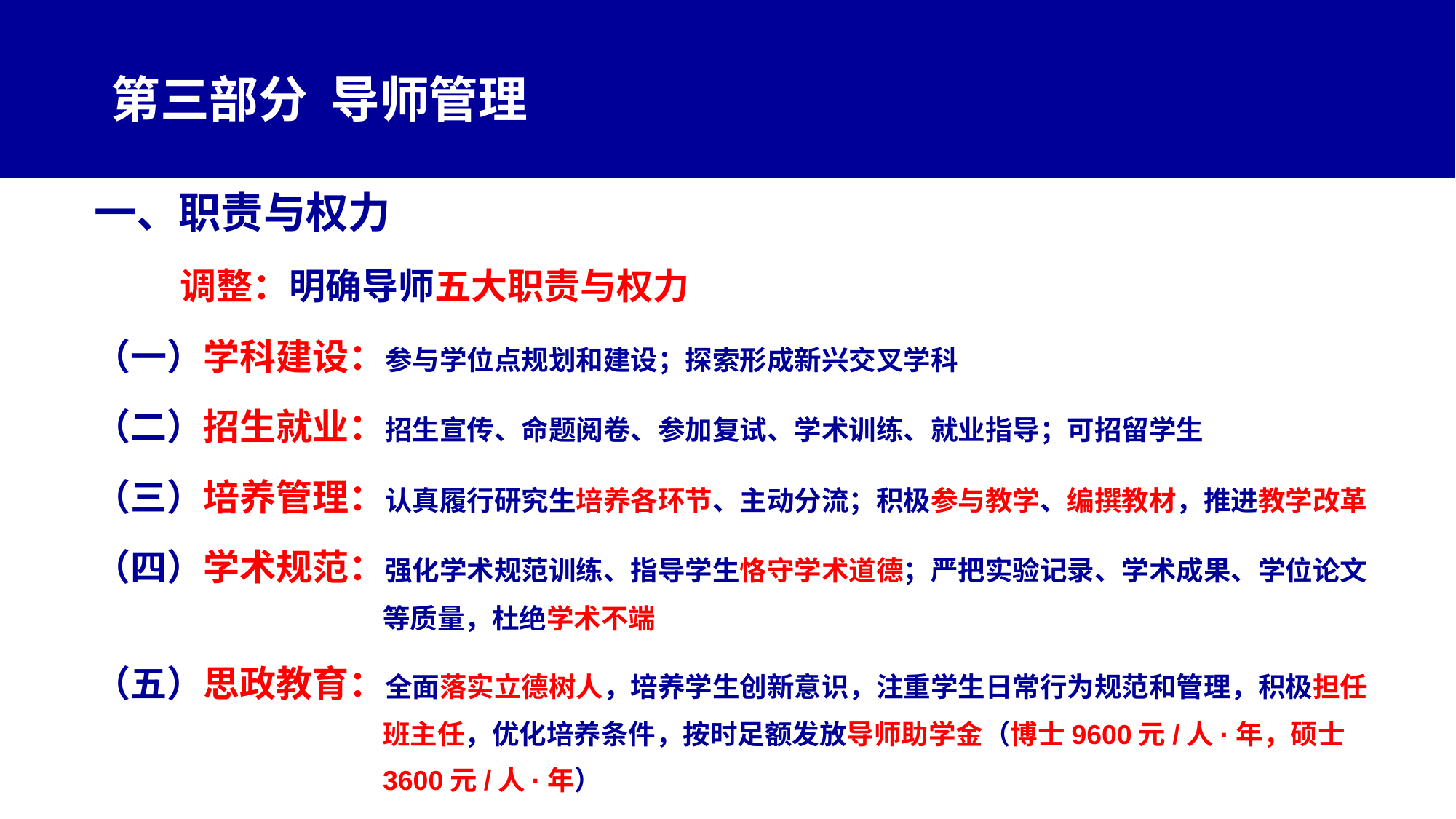

# 第三部分  导师管理
一、职责与权力
调整：明确导师五大职责与权力
（一）学科建设：参与学位点规划和建设；探索形成新兴交叉学科
（二）招生就业：招生宣传、命题阅卷、参加复试、学术训练、就业指导；可招留学生
（三）培养管理：认真履行研究生培养各环节、主动分流；积极参与教学、编撰教材，推进教学改革
（四）学术规范：强化学术规范训练、指导学生恪守学术道德；严把实验记录、学术成果、学位论文等质量，杜绝学术不端
（五）思政教育：全面落实立德树人，培养学生创新意识，注重学生日常行为规范和管理，积极担任班主任，优化培养条件，按时足额发放导师助学金（博士9600元/人·年，硕士3600元/人·年）